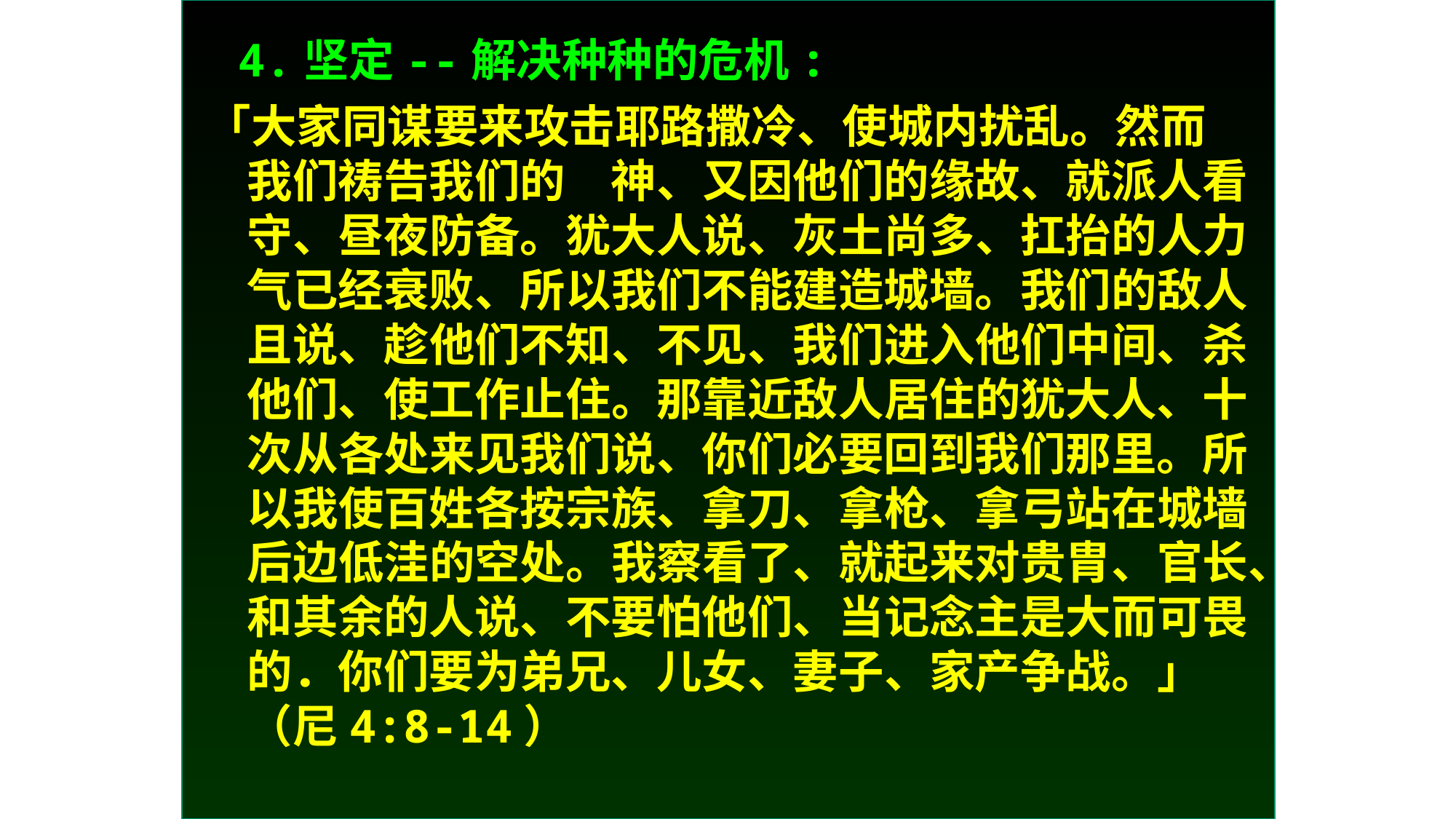

4.坚定--解决种种的危机:
「大家同谋要来攻击耶路撒冷、使城内扰乱。然而我们祷告我们的　神、又因他们的缘故、就派人看守、昼夜防备。犹大人说、灰土尚多、扛抬的人力气已经衰败、所以我们不能建造城墙。我们的敌人且说、趁他们不知、不见、我们进入他们中间、杀他们、使工作止住。那靠近敌人居住的犹大人、十次从各处来见我们说、你们必要回到我们那里。所以我使百姓各按宗族、拿刀、拿枪、拿弓站在城墙后边低洼的空处。我察看了、就起来对贵胄、官长、和其余的人说、不要怕他们、当记念主是大而可畏的．你们要为弟兄、儿女、妻子、家产争战。」（尼4:8-14）